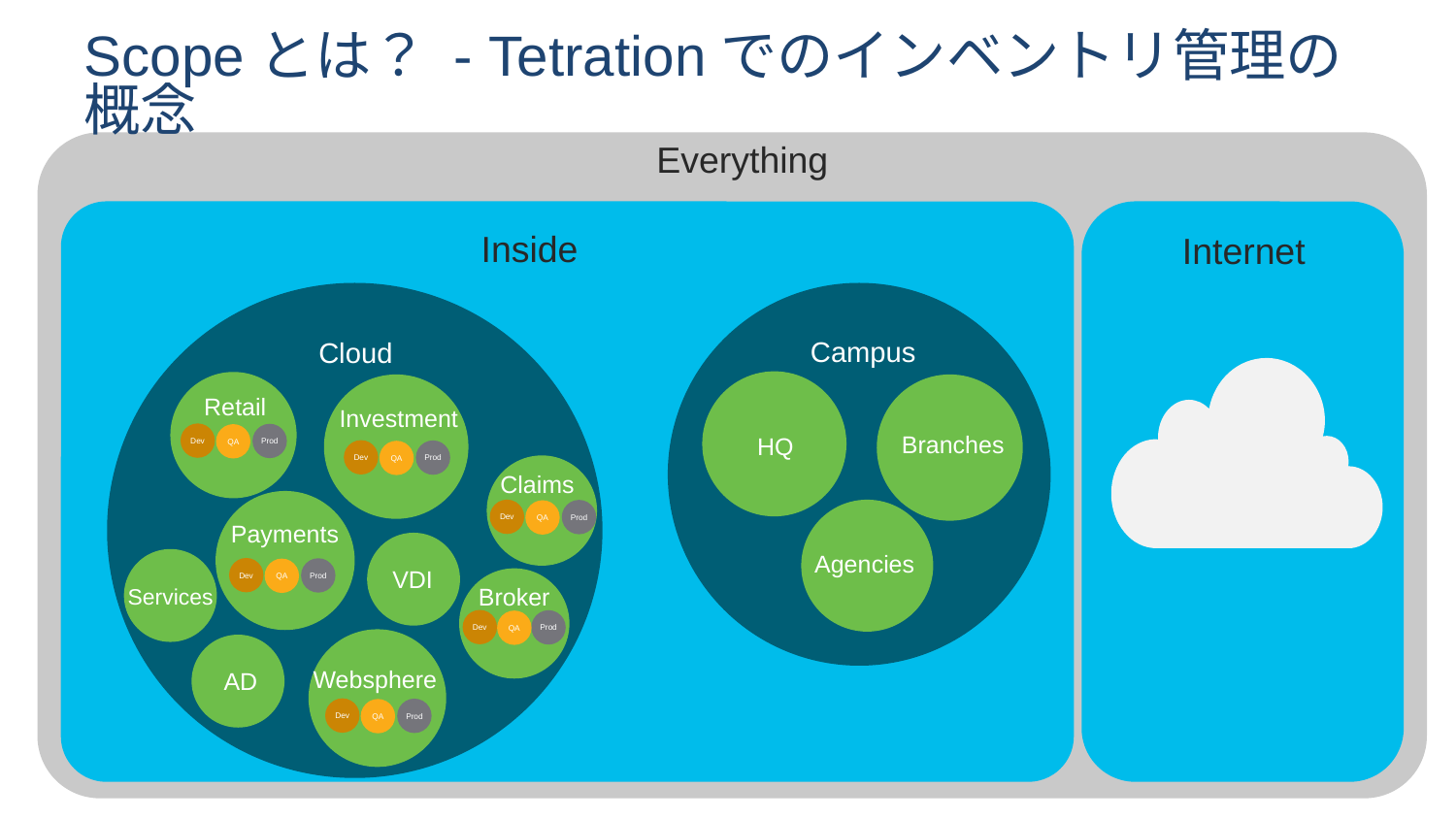

# Scopeとは？ - Tetrationでのインベントリ管理の概念
Everything

Inside
Internet

Campus
Cloud

HQ

Retail

Branches

Investment
Dev
Prod
QA
Dev
Prod
QA

Claims
VDI
Services
AD
Websphere

Payments
HQ
Branches
Agencies

Agencies
Dev
Prod
QA
Retail
Payments
Claims
Investments
Broker

VDI

Services
Dev
Prod
QA

Broker
Dev
Prod
QA

Websphere

AD
Dev
Prod
QA